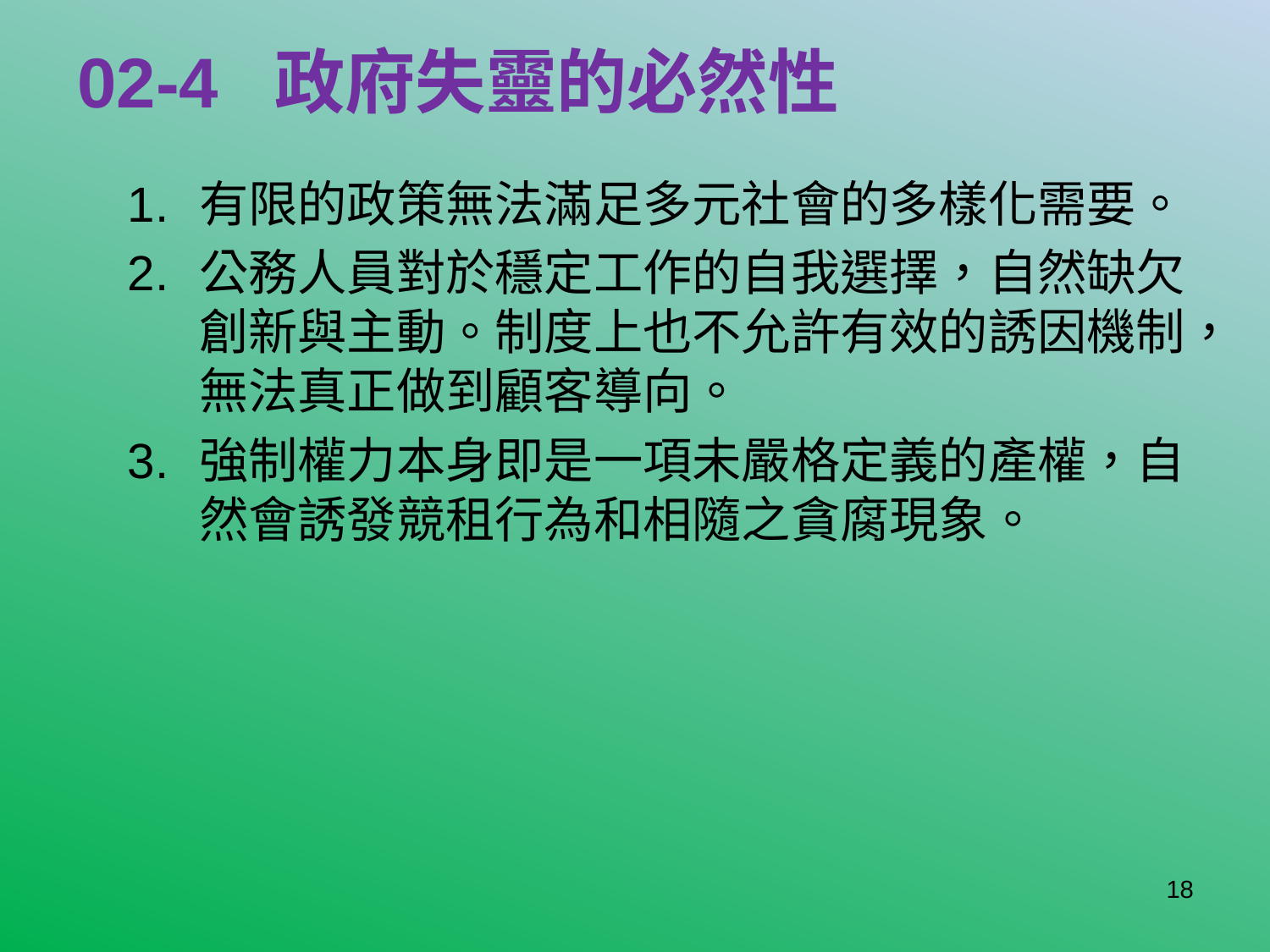

# 02-4  政府失靈的必然性
有限的政策無法滿足多元社會的多樣化需要。
公務人員對於穩定工作的自我選擇，自然缺欠創新與主動。制度上也不允許有效的誘因機制，無法真正做到顧客導向。
強制權力本身即是一項未嚴格定義的產權，自然會誘發競租行為和相隨之貪腐現象。

18